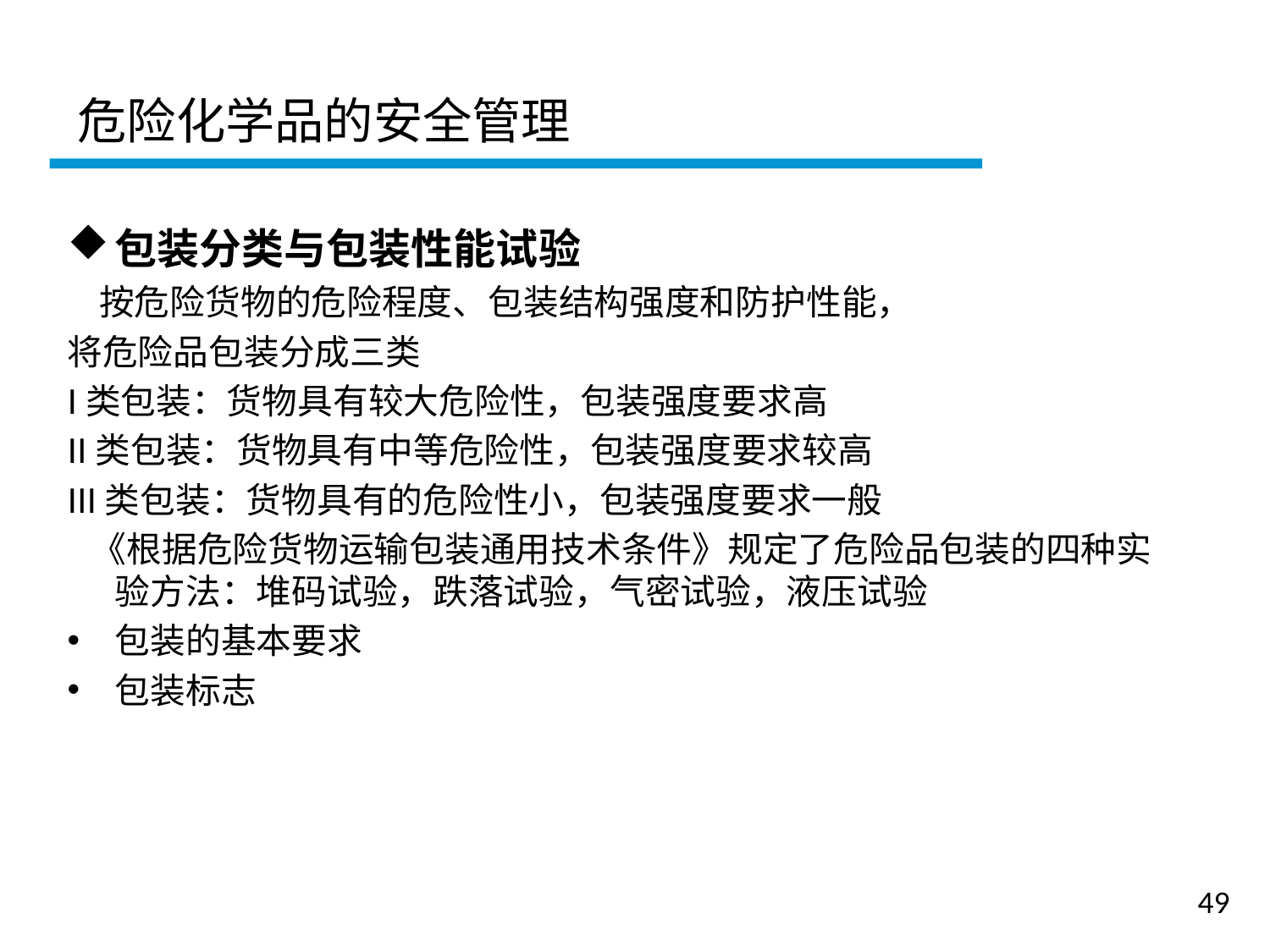

危险化学品的安全管理
包装分类与包装性能试验
   按危险货物的危险程度、包装结构强度和防护性能，
将危险品包装分成三类
I类包装：货物具有较大危险性，包装强度要求高
II类包装：货物具有中等危险性，包装强度要求较高
III类包装：货物具有的危险性小，包装强度要求一般
  《根据危险货物运输包装通用技术条件》规定了危险品包装的四种实验方法：堆码试验，跌落试验，气密试验，液压试验
包装的基本要求
包装标志

一